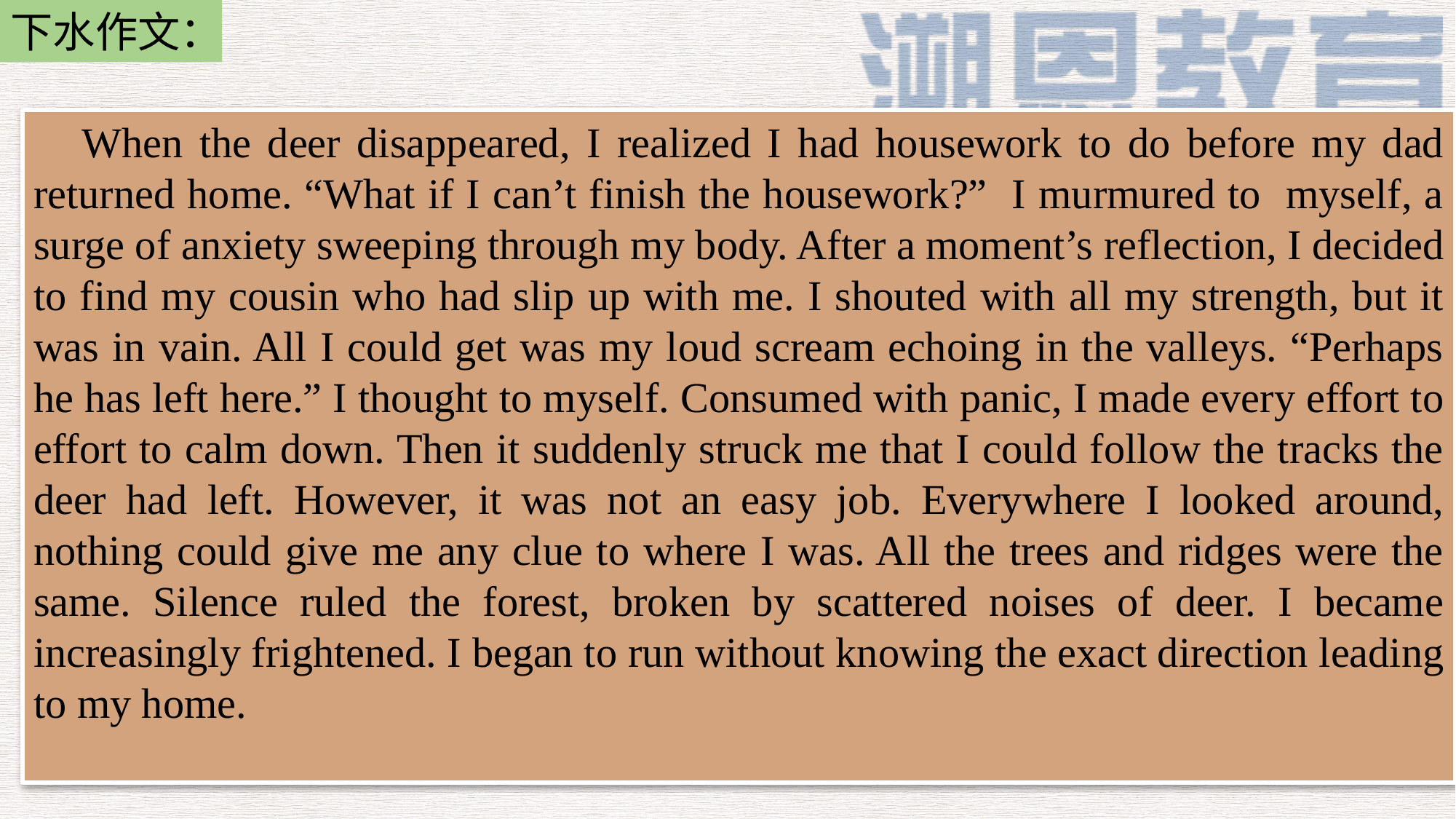

下水作文：
    When the deer disappeared, I realized I had housework to do before my dad returned home. “What if I can’t finish the housework?”  I murmured to  myself, a surge of anxiety sweeping through my body. After a moment’s reflection, I decided to find my cousin who had slip up with me. I shouted with all my strength, but it was in vain. All I could get was my loud scream echoing in the valleys. “Perhaps he has left here.” I thought to myself. Consumed with panic, I made every effort to effort to calm down. Then it suddenly struck me that I could follow the tracks the deer had left. However, it was not an easy job. Everywhere I looked around, nothing could give me any clue to where I was. All the trees and ridges were the same. Silence ruled the forest, broken by scattered noises of deer. I became increasingly frightened. I began to run without knowing the exact direction leading to my home.